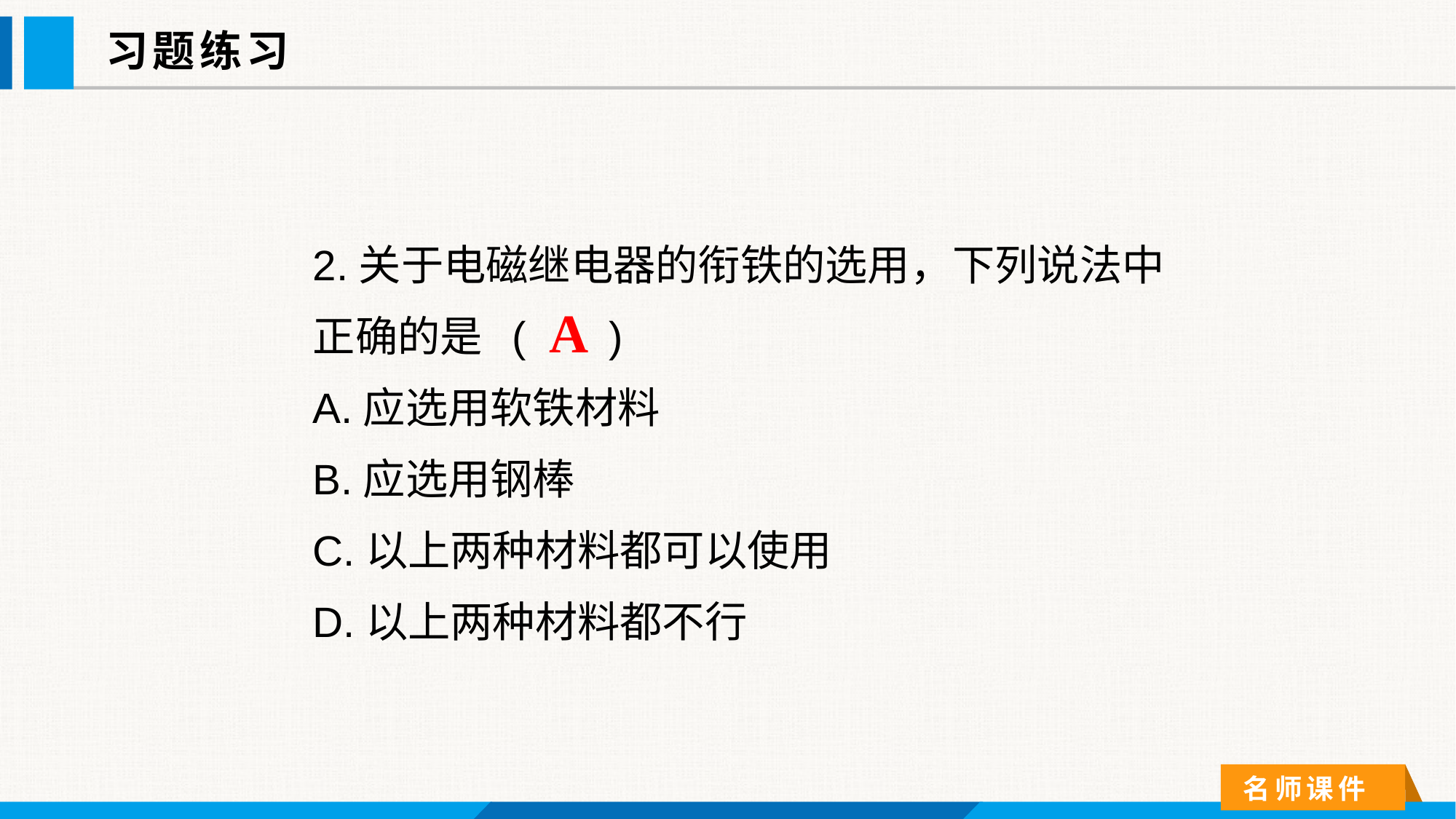

习题练习
2.关于电磁继电器的衔铁的选用，下列说法中正确的是  (       )
A.应选用软铁材料
B.应选用钢棒
C.以上两种材料都可以使用
D.以上两种材料都不行
A